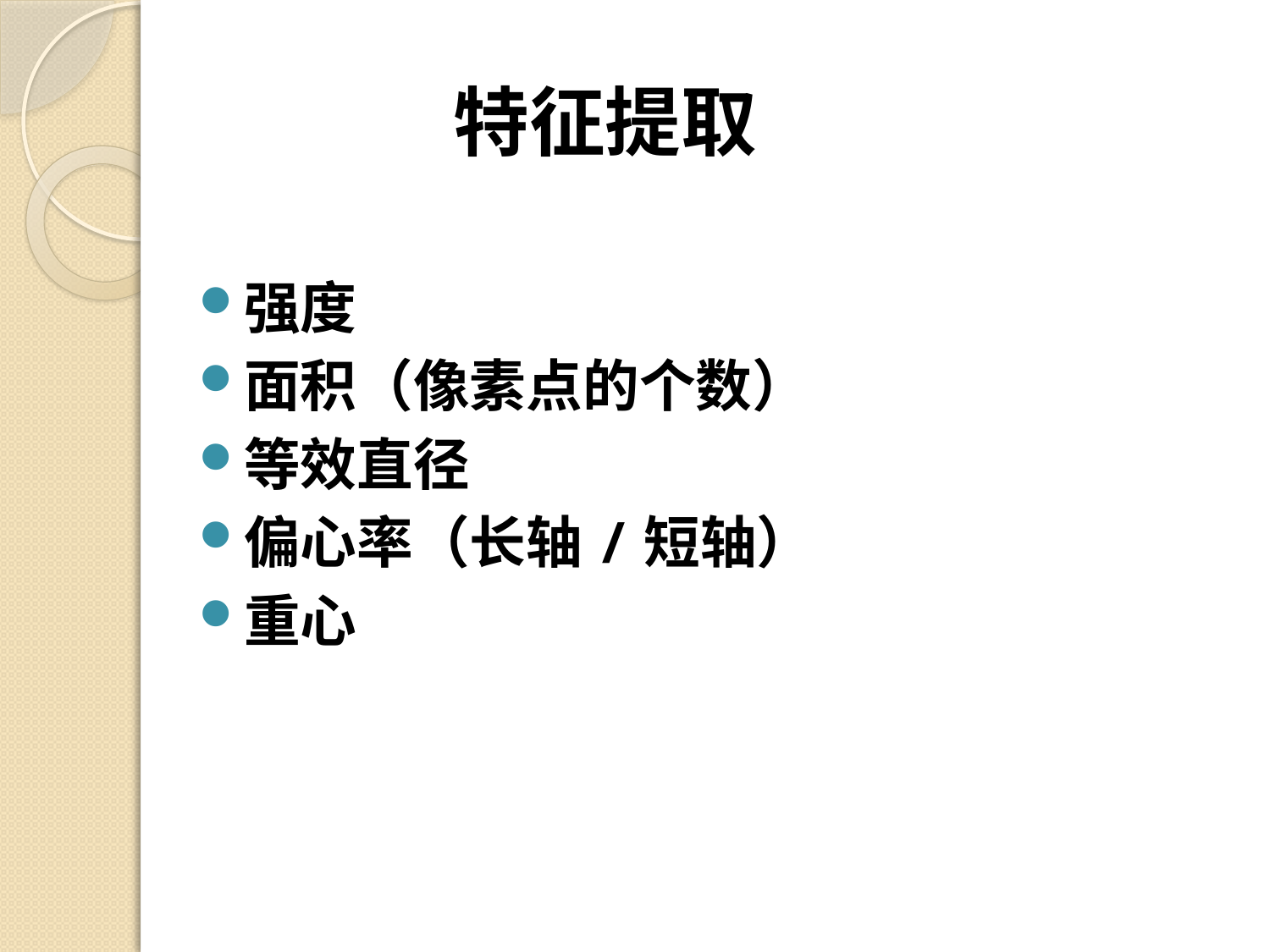

# 特征提取

强度
面积（像素点的个数）
等效直径
偏心率（长轴/短轴）
重心